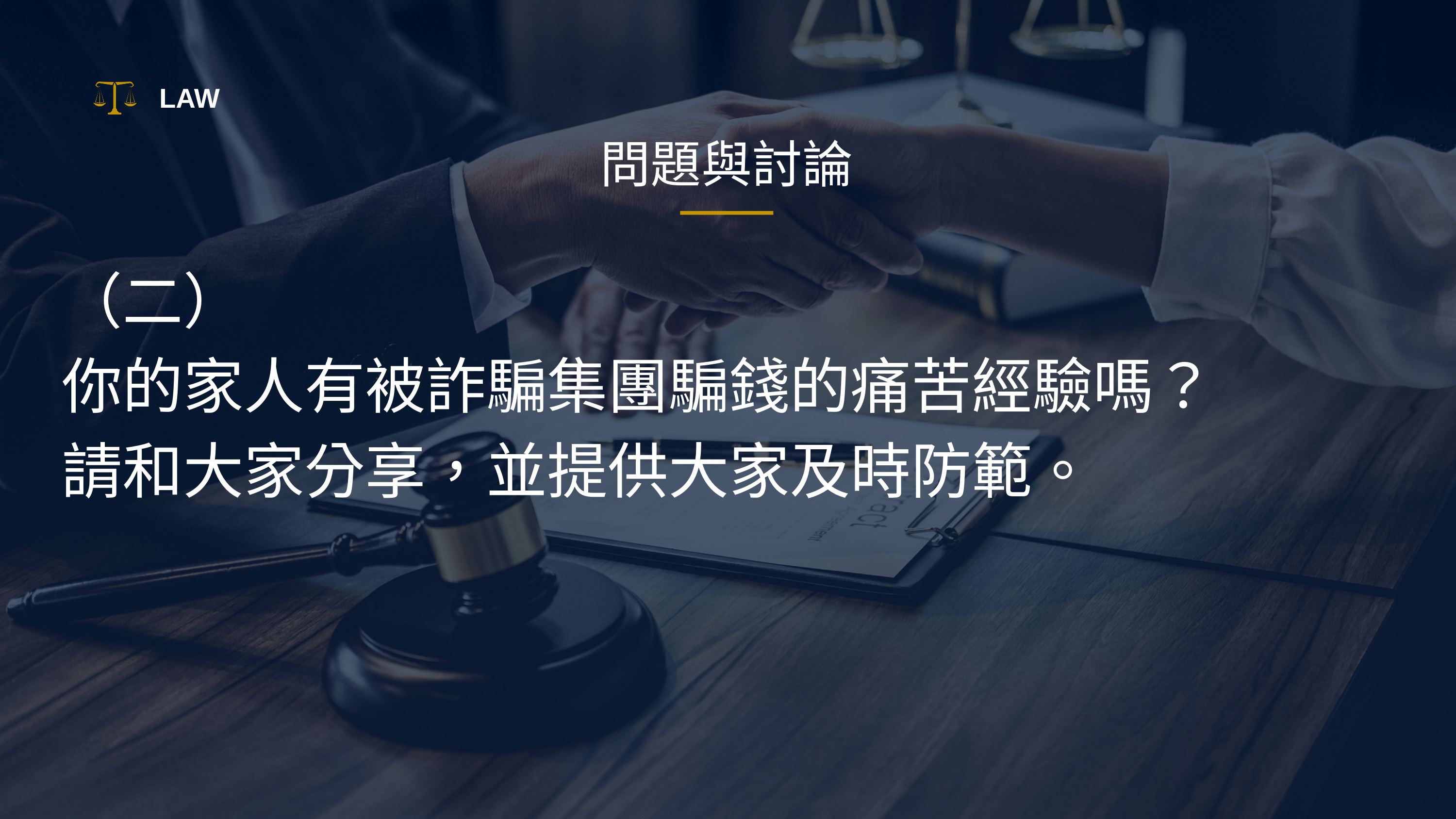

LAW
問題與討論

（二）
你的家人有被詐騙集團騙錢的痛苦經驗嗎？
請和大家分享，並提供大家及時防範。